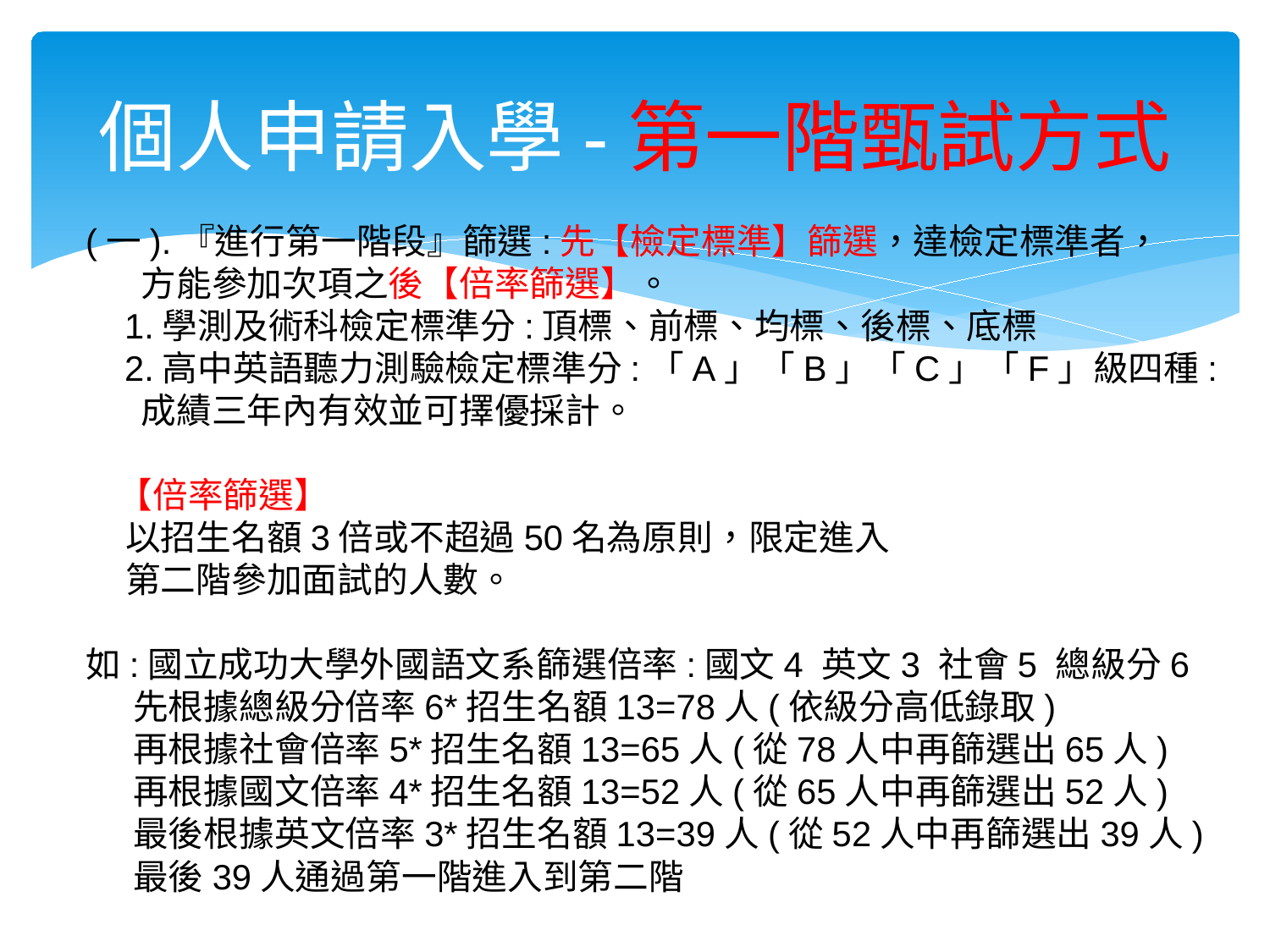

# 個人申請入學-第一階甄試方式
(一).『進行第一階段』篩選:先【檢定標準】篩選，達檢定標準者，
      方能參加次項之後【倍率篩選】。
    1.學測及術科檢定標準分:頂標、前標、均標、後標、底標
    2.高中英語聽力測驗檢定標準分:「A」「B」「C」「F」級四種:
      成績三年內有效並可擇優採計。

   【倍率篩選】
    以招生名額3倍或不超過50名為原則，限定進入
    第二階參加面試的人數。

如:國立成功大學外國語文系篩選倍率:國文4 英文3 社會5 總級分6
     先根據總級分倍率6*招生名額13=78人(依級分高低錄取)
     再根據社會倍率5*招生名額13=65人(從78人中再篩選出65人)
     再根據國文倍率4*招生名額13=52人(從65人中再篩選出52人)
     最後根據英文倍率3*招生名額13=39人(從52人中再篩選出39人)
     最後39人通過第一階進入到第二階